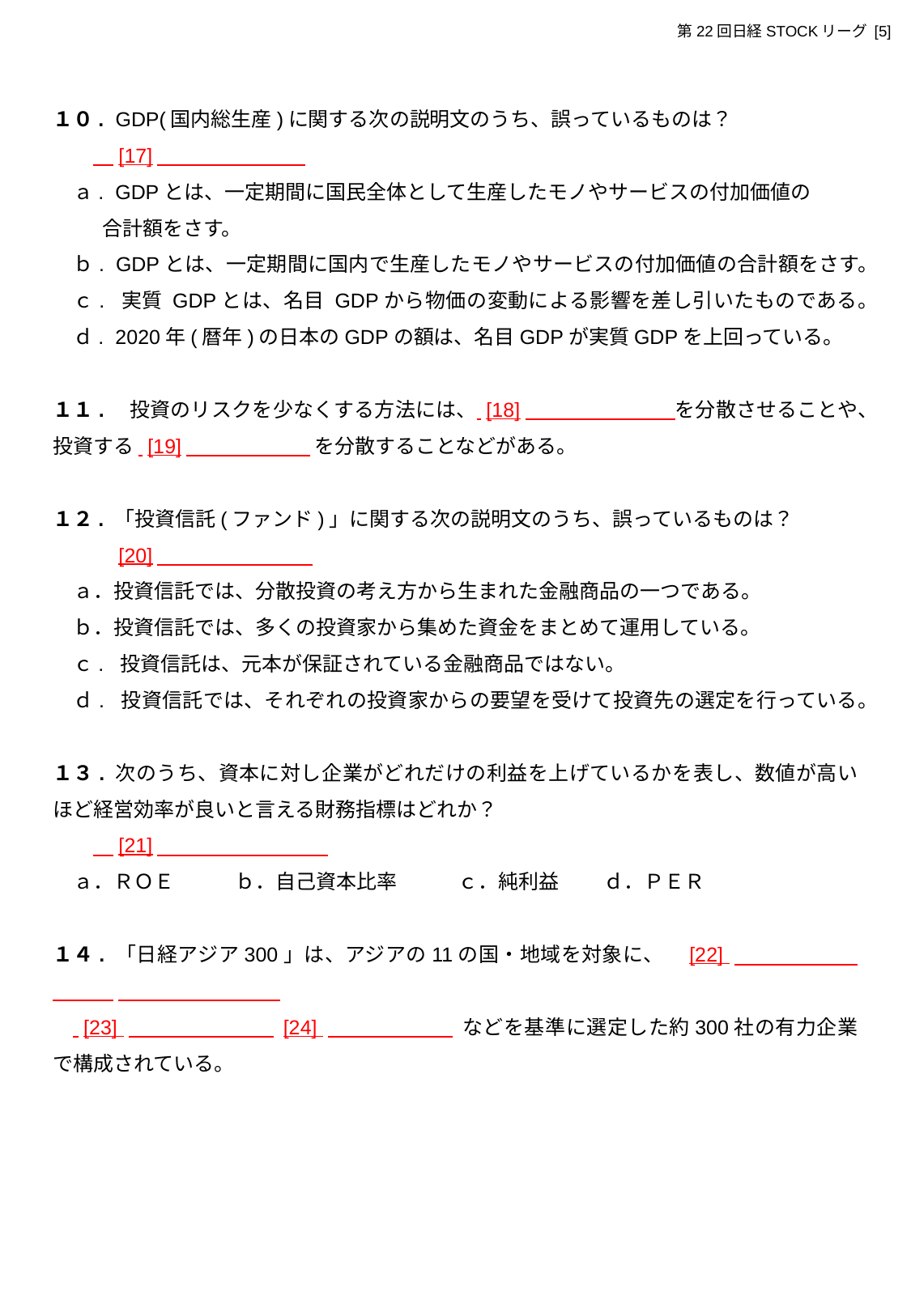

第22回日経STOCKリーグ [5]
１０.  GDP(国内総生産)に関する次の説明文のうち、誤っているものは？
　　　[17]
　ａ.  GDPとは、一定期間に国民全体として生産したモノやサービスの付加価値の
　　  合計額をさす。
　ｂ.  GDPとは、一定期間に国内で生産したモノやサービスの付加価値の合計額をさす。
　ｃ.  実質 GDPとは、名目 GDPから物価の変動による影響を差し引いたものである。
　ｄ.  2020年(暦年)の日本のGDPの額は、名目GDPが実質GDPを上回っている。

１１.　投資のリスクを少なくする方法には、 [18]　　　 　　　     を分散させることや、
投資する  [19]　　　　　      を分散することなどがある。

１２. 「投資信託(ファンド)」に関する次の説明文のうち、誤っているものは？
　　　[20]
　ａ．投資信託では、分散投資の考え方から生まれた金融商品の一つである。
　ｂ．投資信託では、多くの投資家から集めた資金をまとめて運用している。
　ｃ.  投資信託は、元本が保証されている金融商品ではない。
　ｄ.  投資信託では、それぞれの投資家からの要望を受けて投資先の選定を行っている。

１３. 次のうち、資本に対し企業がどれだけの利益を上げているかを表し、数値が高いほど経営効率が良いと言える財務指標はどれか？
　　　[21]
　ａ．ＲＯＥ　　　ｂ．自己資本比率　　　ｃ．純利益 　　ｄ．ＰＥＲ

１４. 「日経アジア300」は、アジアの11の国・地域を対象に、　[22]
　 [23] 　　　　　　　 [24] 　　　　　　  などを基準に選定した約300社の有力企業で構成されている。